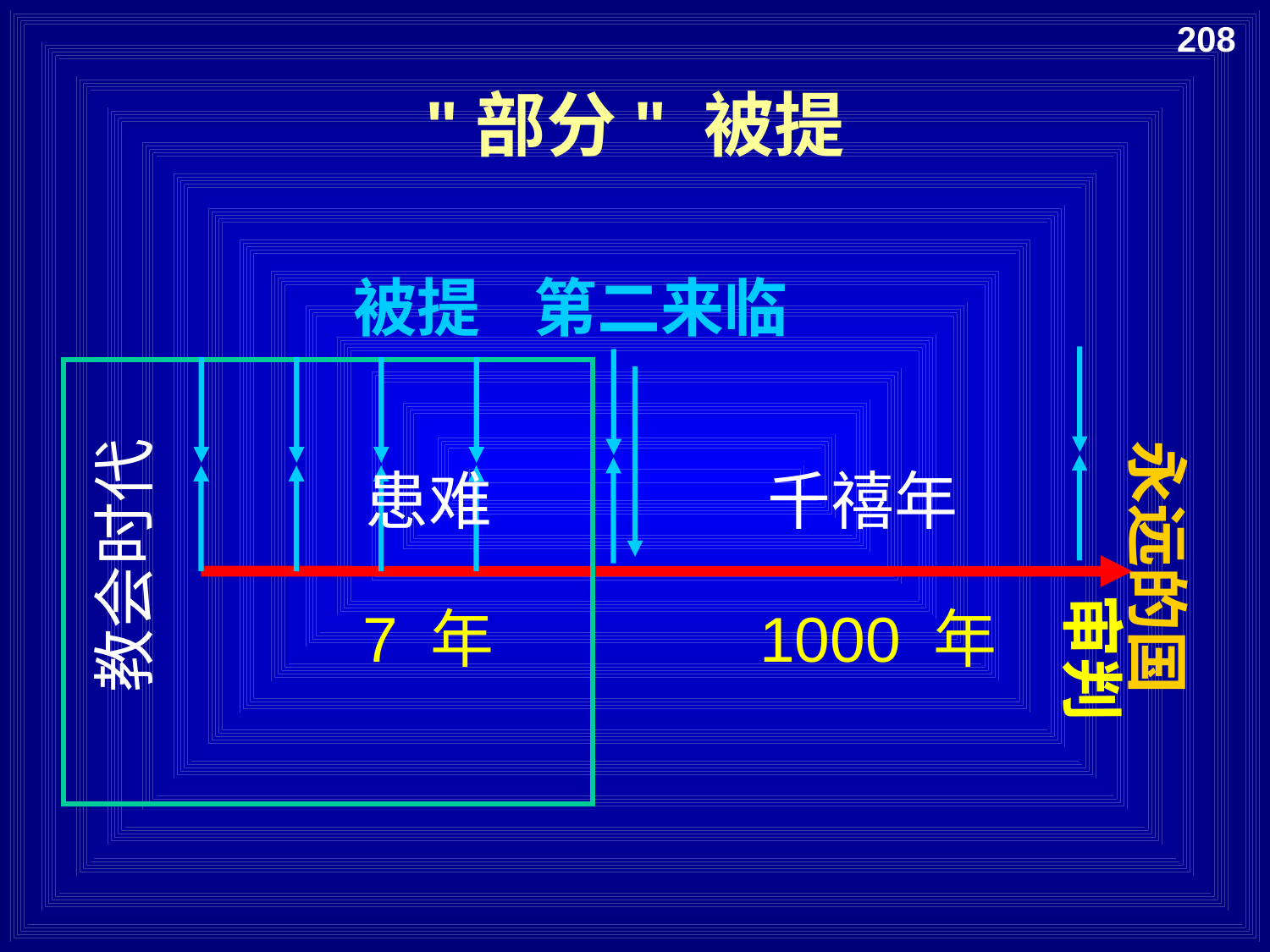

208
"部分" 被提
被提
第二来临

患难
千禧年

教会时代
永远的国

7 年
1000 年
审判